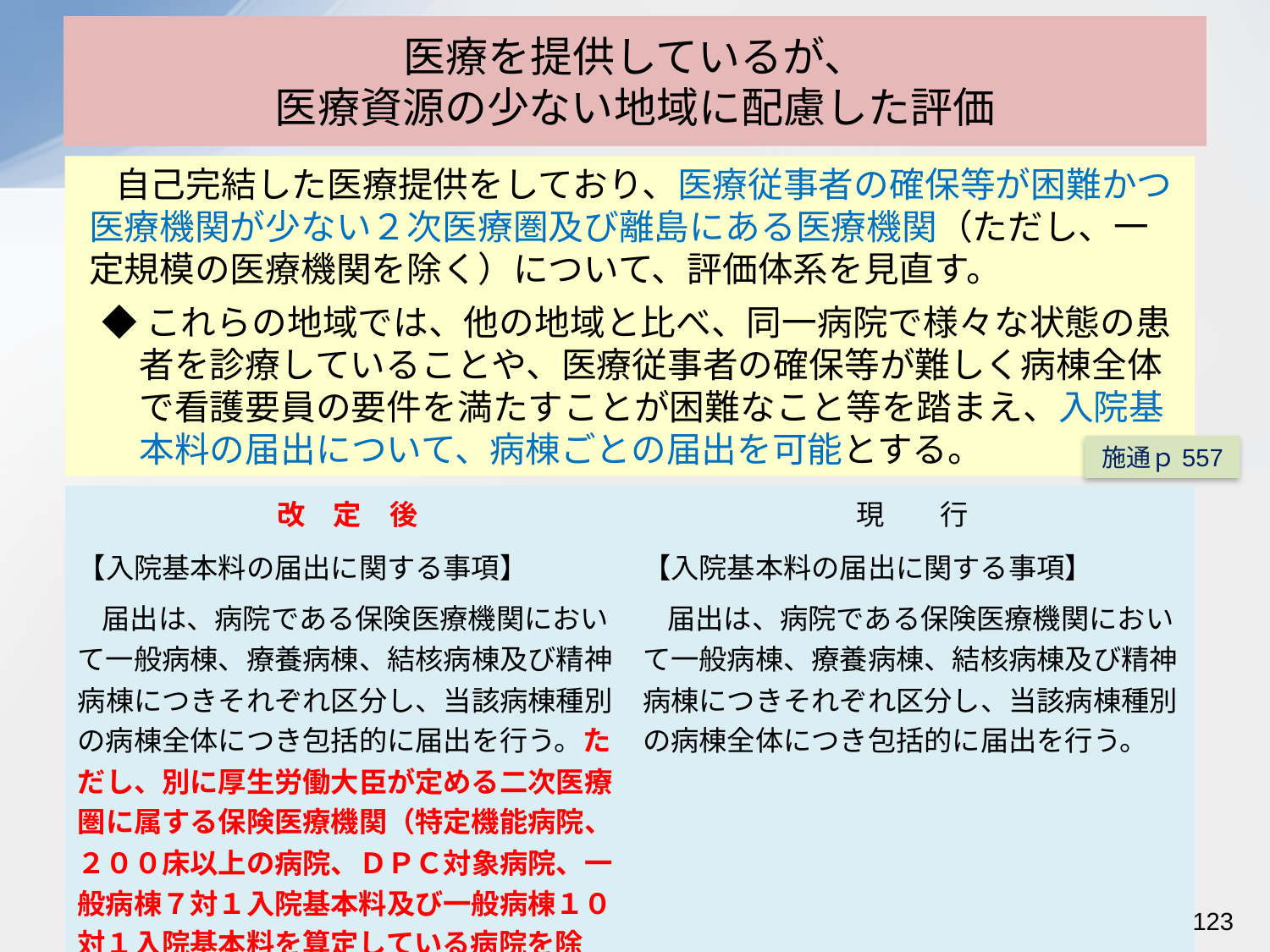

# 医療を提供しているが、 医療資源の少ない地域に配慮した評価
自己完結した医療提供をしており、医療従事者の確保等が困難かつ医療機関が少ない２次医療圏及び離島にある医療機関（ただし、一定規模の医療機関を除く）について、評価体系を見直す。
◆これらの地域では、他の地域と比べ、同一病院で様々な状態の患者を診療していることや、医療従事者の確保等が難しく病棟全体で看護要員の要件を満たすことが困難なこと等を踏まえ、入院基本料の届出について、病棟ごとの届出を可能とする。
施通ｐ557
| 改　定　後 | 現　　行 |
| --- | --- |
| 【入院基本料の届出に関する事項】 届出は、病院である保険医療機関において一般病棟、療養病棟、結核病棟及び精神病棟につきそれぞれ区分し、当該病棟種別の病棟全体につき包括的に届出を行う。ただし、別に厚生労働大臣が定める二次医療圏に属する保険医療機関（特定機能病院、２００床以上の病院、ＤＰＣ対象病院、一般病棟７対１入院基本料及び一般病棟１０対１入院基本料を算定している病院を除く）の一般病棟においては、それぞれの病棟ごとに届出を行っても差し支えない。 | 【入院基本料の届出に関する事項】 届出は、病院である保険医療機関において一般病棟、療養病棟、結核病棟及び精神病棟につきそれぞれ区分し、当該病棟種別の病棟全体につき包括的に届出を行う。 |
123